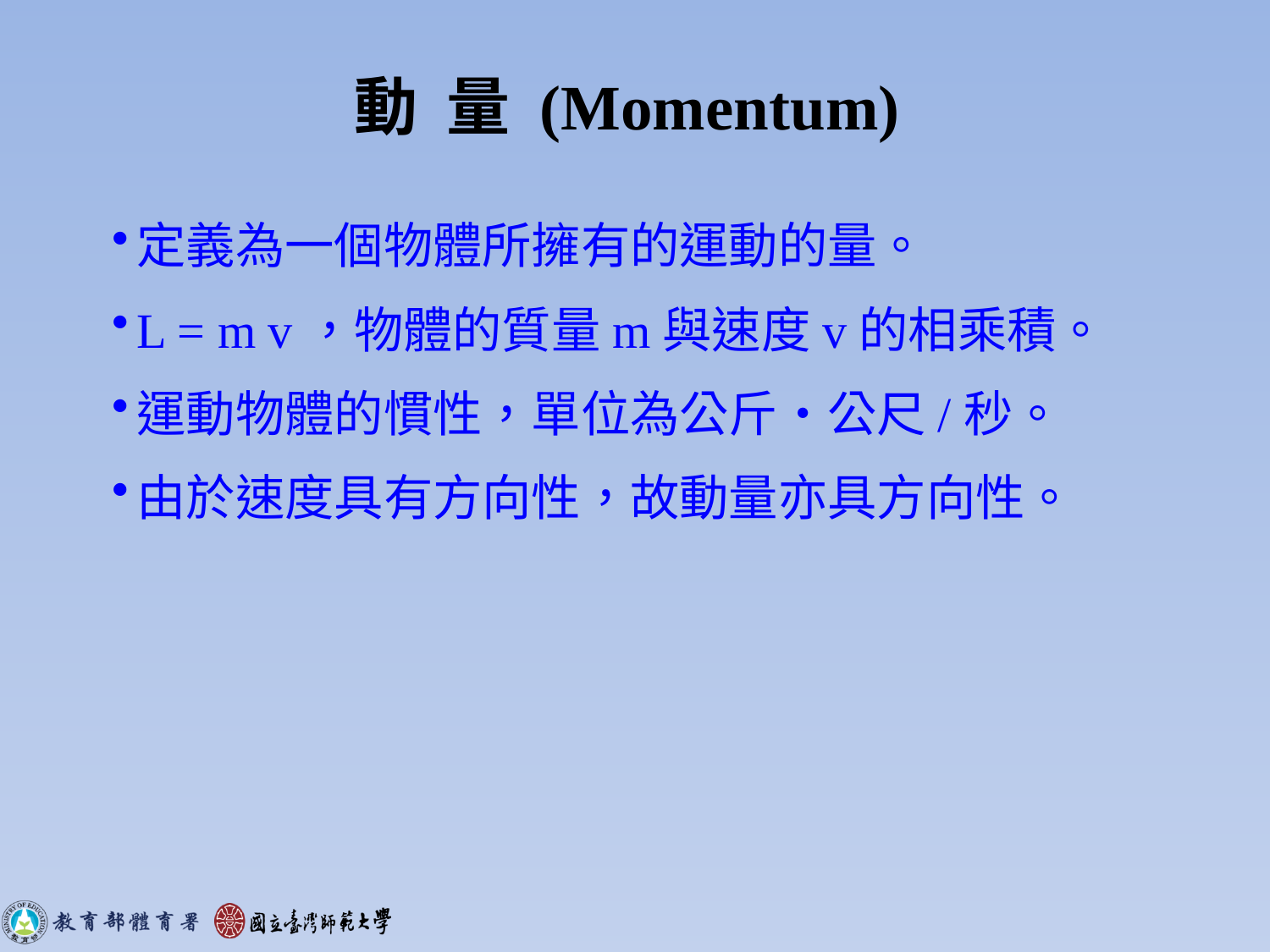

動  量 (Momentum)
定義為一個物體所擁有的運動的量。
L = m v，物體的質量m與速度v的相乘積。
運動物體的慣性，單位為公斤‧公尺/秒。
由於速度具有方向性，故動量亦具方向性。